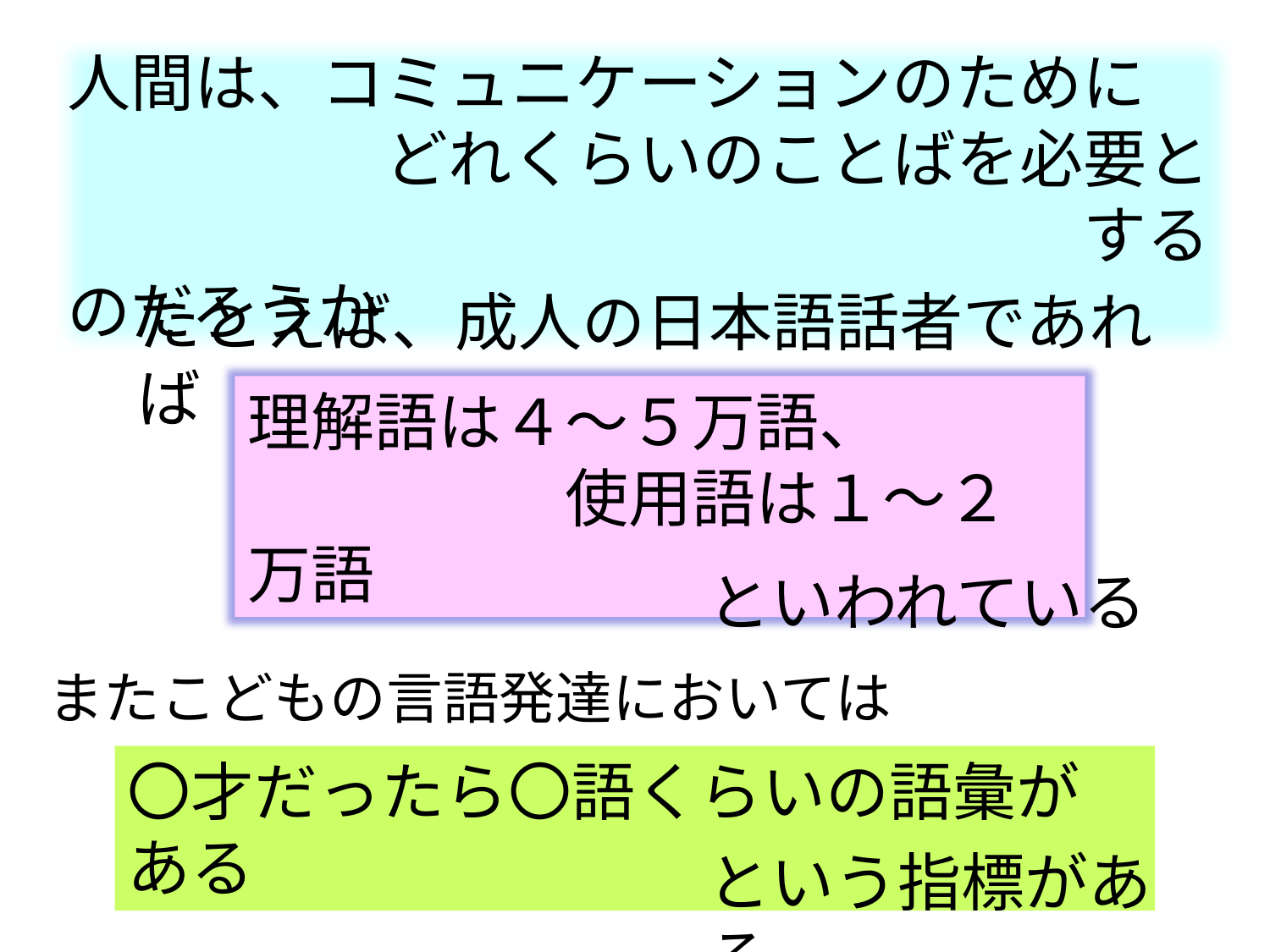

人間は、コミュニケーションのために
　　　　　どれくらいのことばを必要と
　　　　　　　　　　　　　　　　するのだろうか
たとえば、成人の日本語話者であれば
理解語は４～５万語、
　　　　　使用語は１～２万語
といわれている
またこどもの言語発達においては
〇才だったら〇語くらいの語彙がある
という指標がある